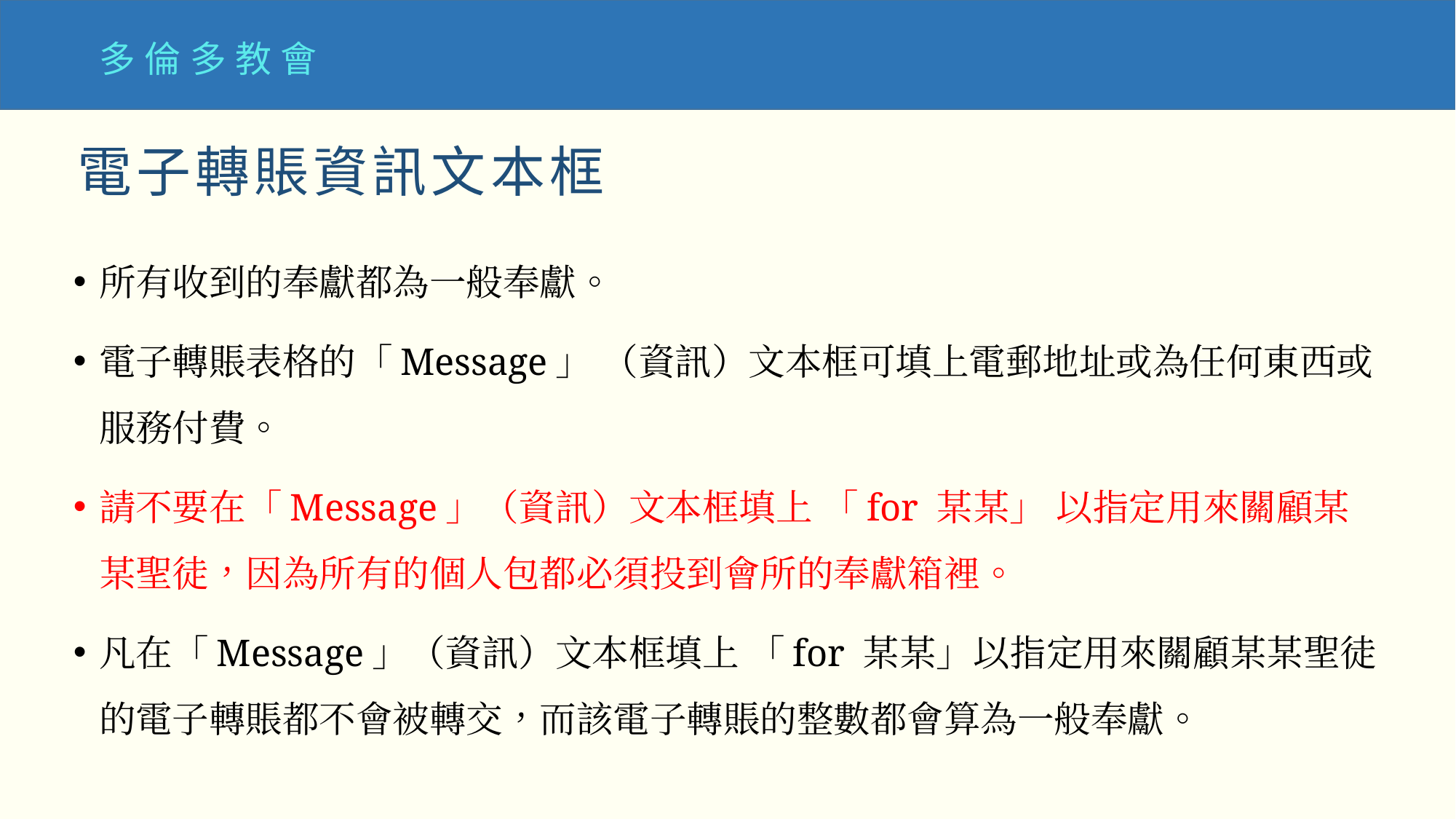

多倫多教會
電子轉賬資訊文本框
所有收到的奉獻都為一般奉獻。
電子轉賬表格的「Message」 （資訊）文本框可填上電郵地址或為任何東西或服務付費。
請不要在「Message」（資訊）文本框填上 「for 某某」 以指定用來關顧某某聖徒，因為所有的個人包都必須投到會所的奉獻箱裡。
凡在「Message」（資訊）文本框填上 「for 某某」以指定用來關顧某某聖徒的電子轉賬都不會被轉交，而該電子轉賬的整數都會算為一般奉獻。